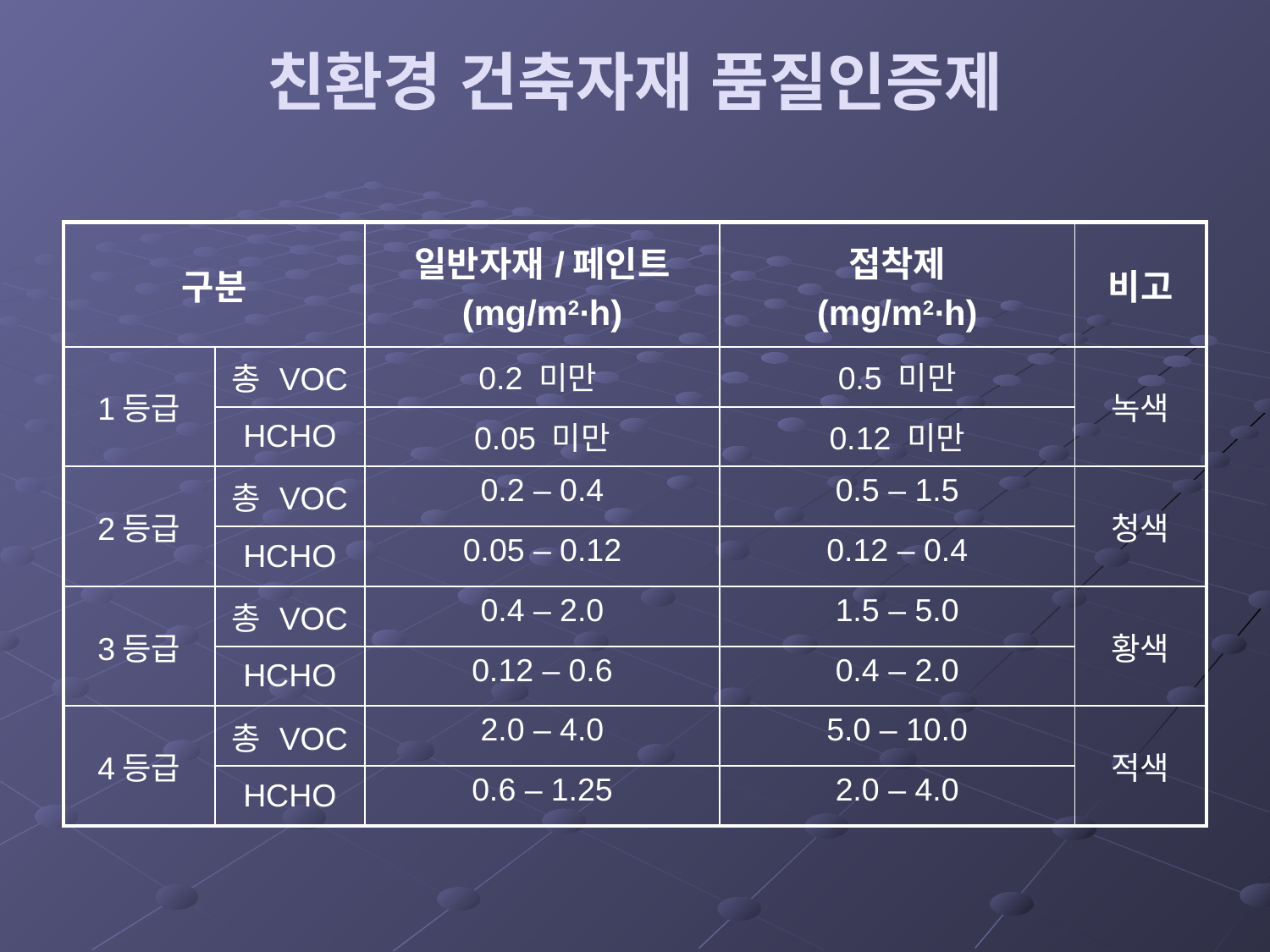

# 친환경 건축자재 품질인증제
| 구분 |  | 일반자재/페인트 (mg/m2∙h) | 접착제 (mg/m2∙h) | 비고 |
| --- | --- | --- | --- | --- |
| 1등급 | 총 VOC | 0.2 미만 | 0.5 미만 | 녹색 |
|  | HCHO | 0.05 미만 | 0.12 미만 |  |
| 2등급 | 총 VOC | 0.2 – 0.4 | 0.5 – 1.5 | 청색 |
|  | HCHO | 0.05 – 0.12 | 0.12 – 0.4 |  |
| 3등급 | 총 VOC | 0.4 – 2.0 | 1.5 – 5.0 | 황색 |
|  | HCHO | 0.12 – 0.6 | 0.4 – 2.0 |  |
| 4등급 | 총 VOC | 2.0 – 4.0 | 5.0 – 10.0 | 적색 |
|  | HCHO | 0.6 – 1.25 | 2.0 – 4.0 |  |